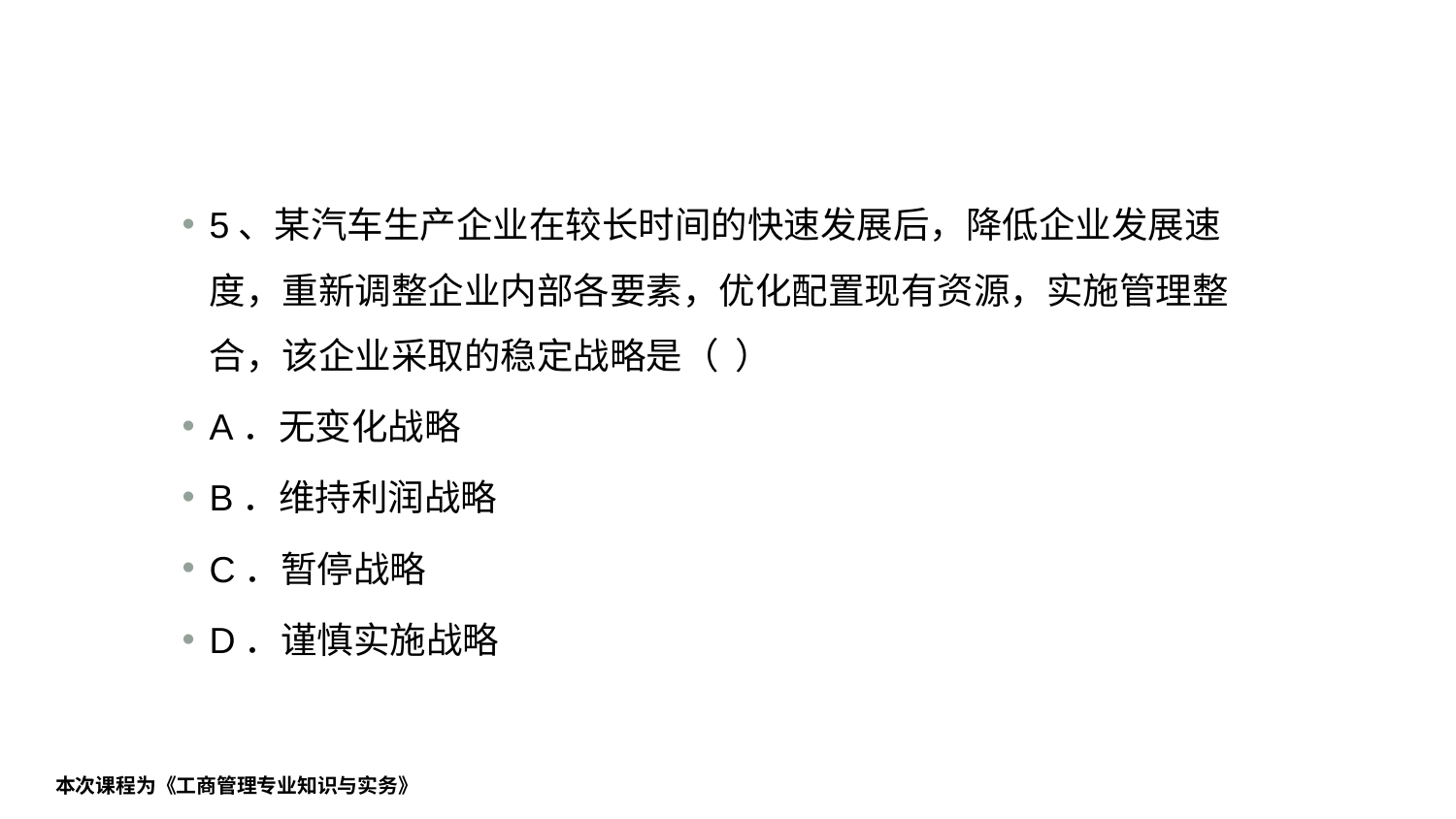

#
5、某汽车生产企业在较长时间的快速发展后，降低企业发展速度，重新调整企业内部各要素，优化配置现有资源，实施管理整合，该企业采取的稳定战略是（  ）
A．无变化战略
B．维持利润战略
C．暂停战略
D．谨慎实施战略